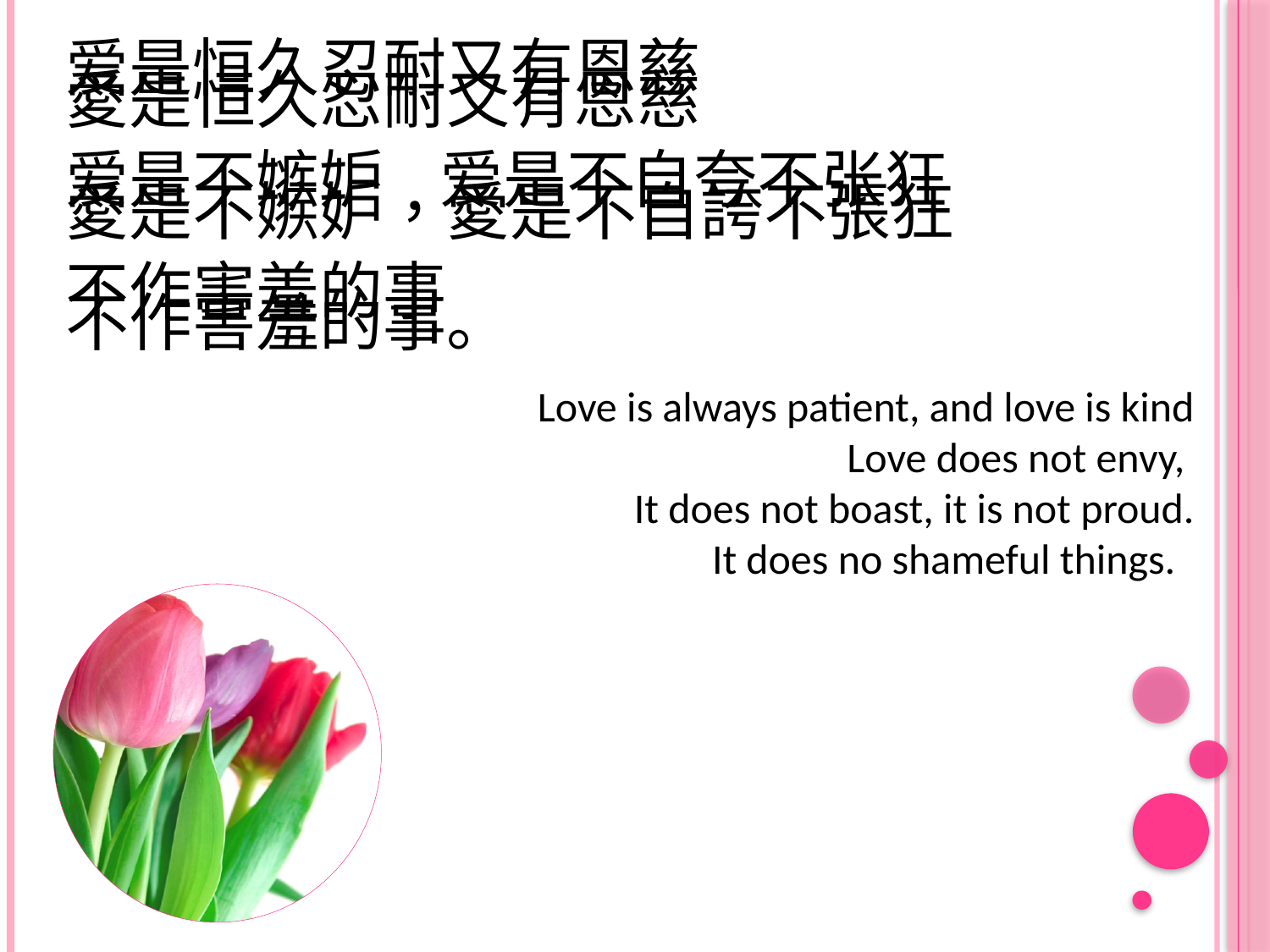

爱是恒久忍耐又有恩慈
爱是不嫉妒    爱是不自夸不张狂
不作害羞的事
愛是恒久忍耐又有恩慈
愛是不嫉妒，愛是不自誇不張狂
不作害羞的事。
Love is always patient, and love is kind
Love does not envy,
It does not boast, it is not proud.
It does no shameful things.